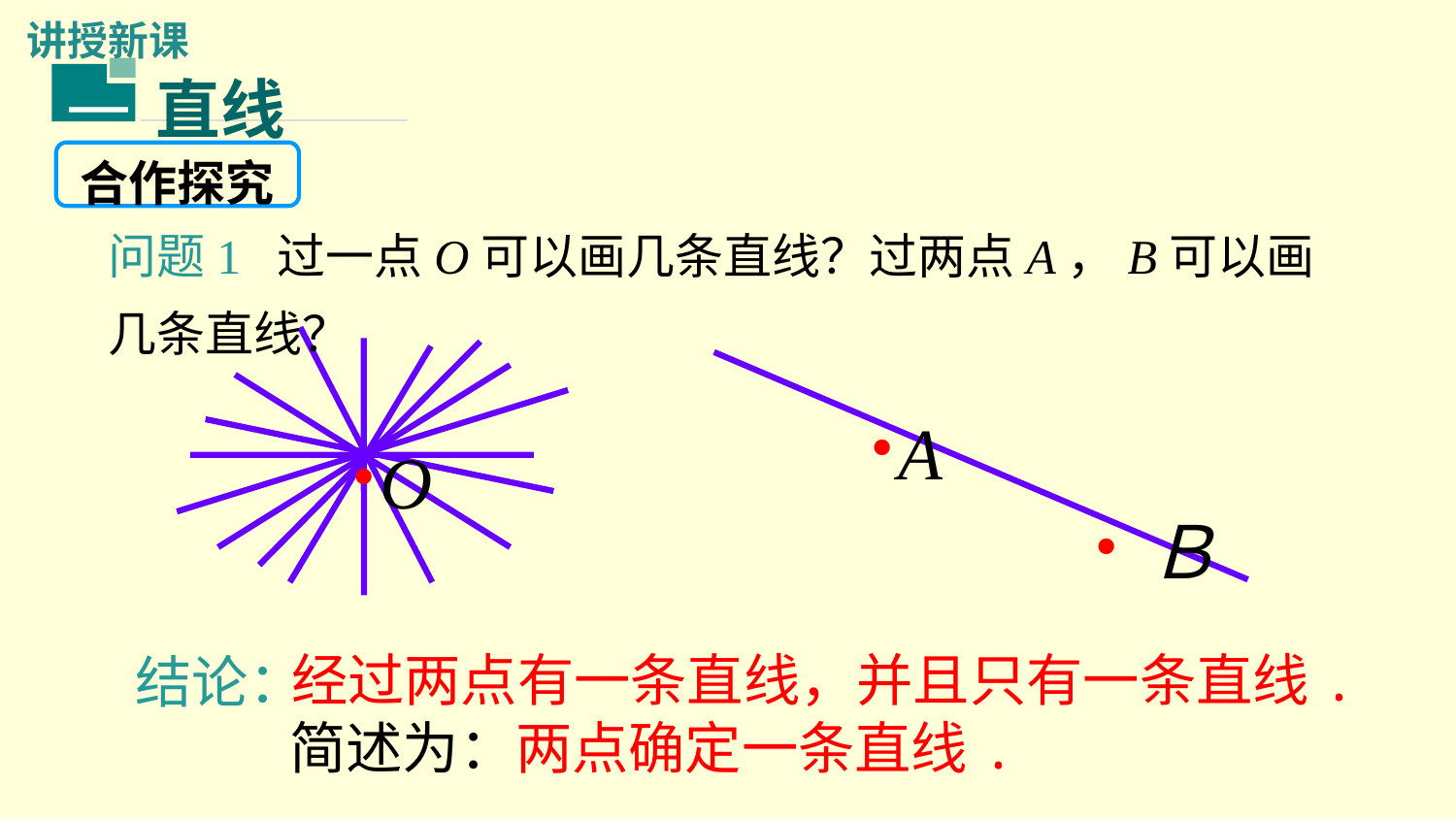

讲授新课

直线
一

合作探究
问题1  过一点O可以画几条直线？过两点A，B可以画几条直线？

·A
·Ｂ

·O

经过两点有一条直线，并且只有一条直线.
结论：
简述为：两点确定一条直线.